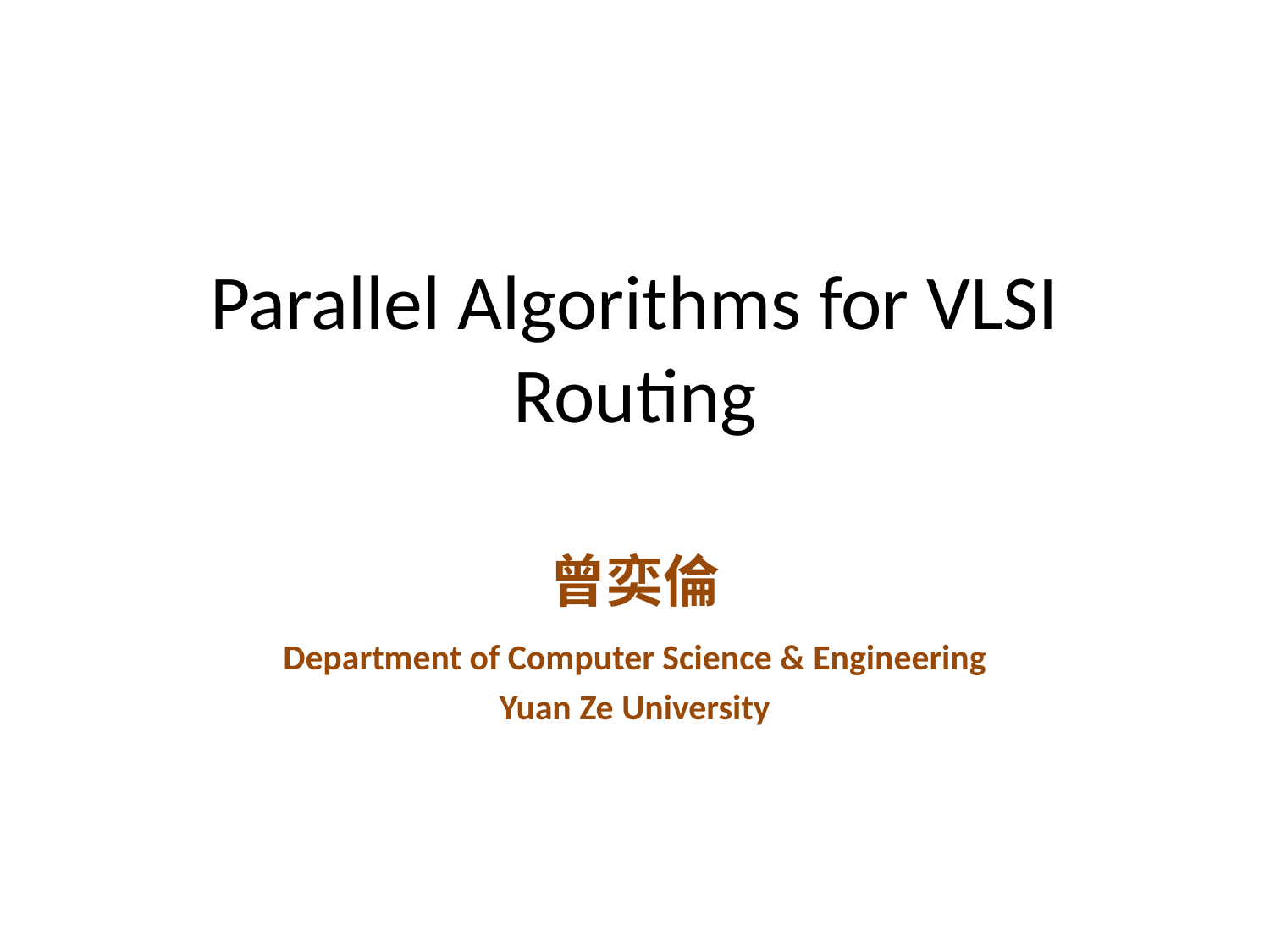

# Parallel Algorithms for VLSI Routing
曾奕倫
Department of Computer Science & Engineering
Yuan Ze University